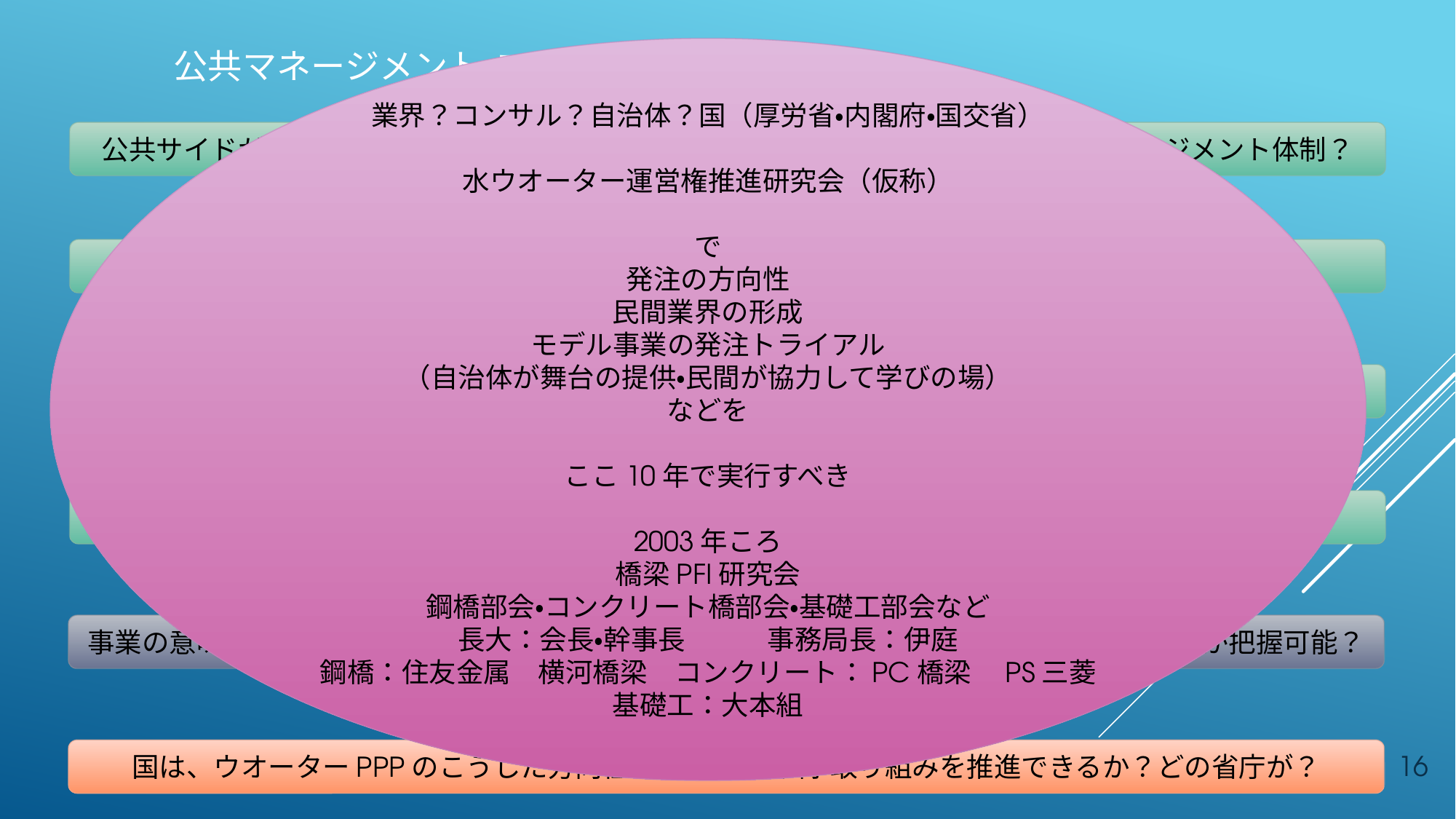

業界？コンサル？自治体？国（厚労省・内閣府・国交省）

水ウオーター運営権推進研究会（仮称）

で
発注の方向性
民間業界の形成
モデル事業の発注トライアル
（自治体が舞台の提供・民間が協力して学びの場）
などを

ここ10年で実行すべき

2003年ころ
橋梁PFI研究会
鋼橋部会・コンクリート橋部会・基礎工部会など
長大：会長・幹事長　　　事務局長：伊庭
鋼橋：住友金属　横河橋梁　コンクリート：PC橋梁　PS三菱
基礎工：大本組
# 公共マネージメント・コンサルの識見の大切さ
公共サイドがこうした視野で発注できるか？水道局まかせにならないで、自治体マネージメント体制？

コンサル業界が基本構想・基本計画を受注したときに、識見・卓見をもった担当者がいるか？

コンサル採用の公募プロポ審査の審査員は、こうした観点からすぐれたコンサルを選定できるか？

コンサル報告書を正しい方向に導ける職員・職員側アドバイザーを採用できるか？

事業の意味を、戦後80年の惰性でなく、ほぼ完成した水インフラ事業として、自治体・議会が把握可能？

16
ウオーターPPP
国は、ウオーターPPPのこうした方向性を推進する体制・取り組みを推進できるか？どの省庁が？